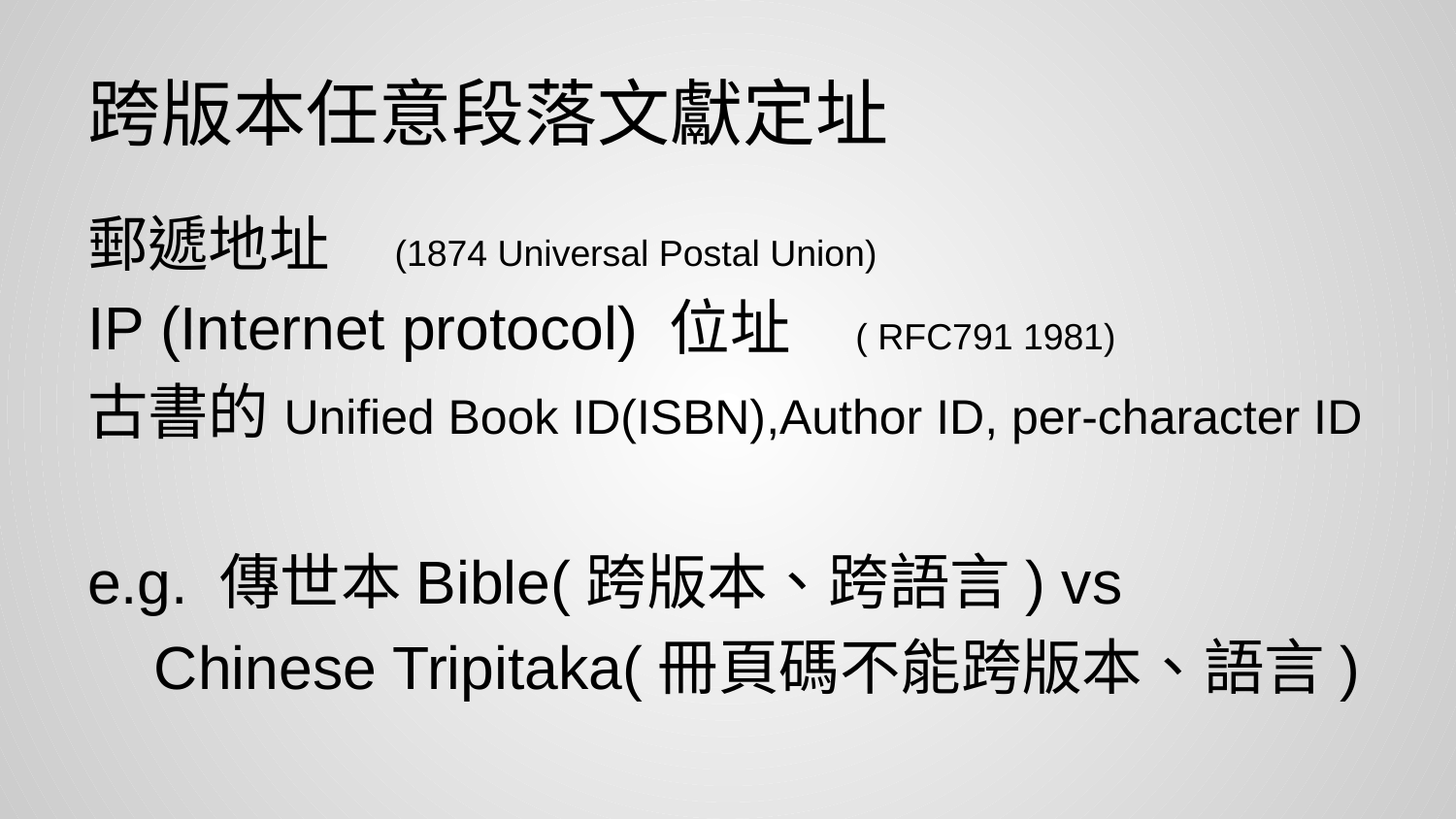

# 跨版本任意段落文獻定址
郵遞地址   (1874 Universal Postal Union)
IP (Internet protocol) 位址   ( RFC791 1981)
古書的Unified Book ID(ISBN),Author ID, per-character ID

e.g. 傳世本Bible(跨版本、跨語言) vs
    Chinese Tripitaka(冊頁碼不能跨版本、語言)